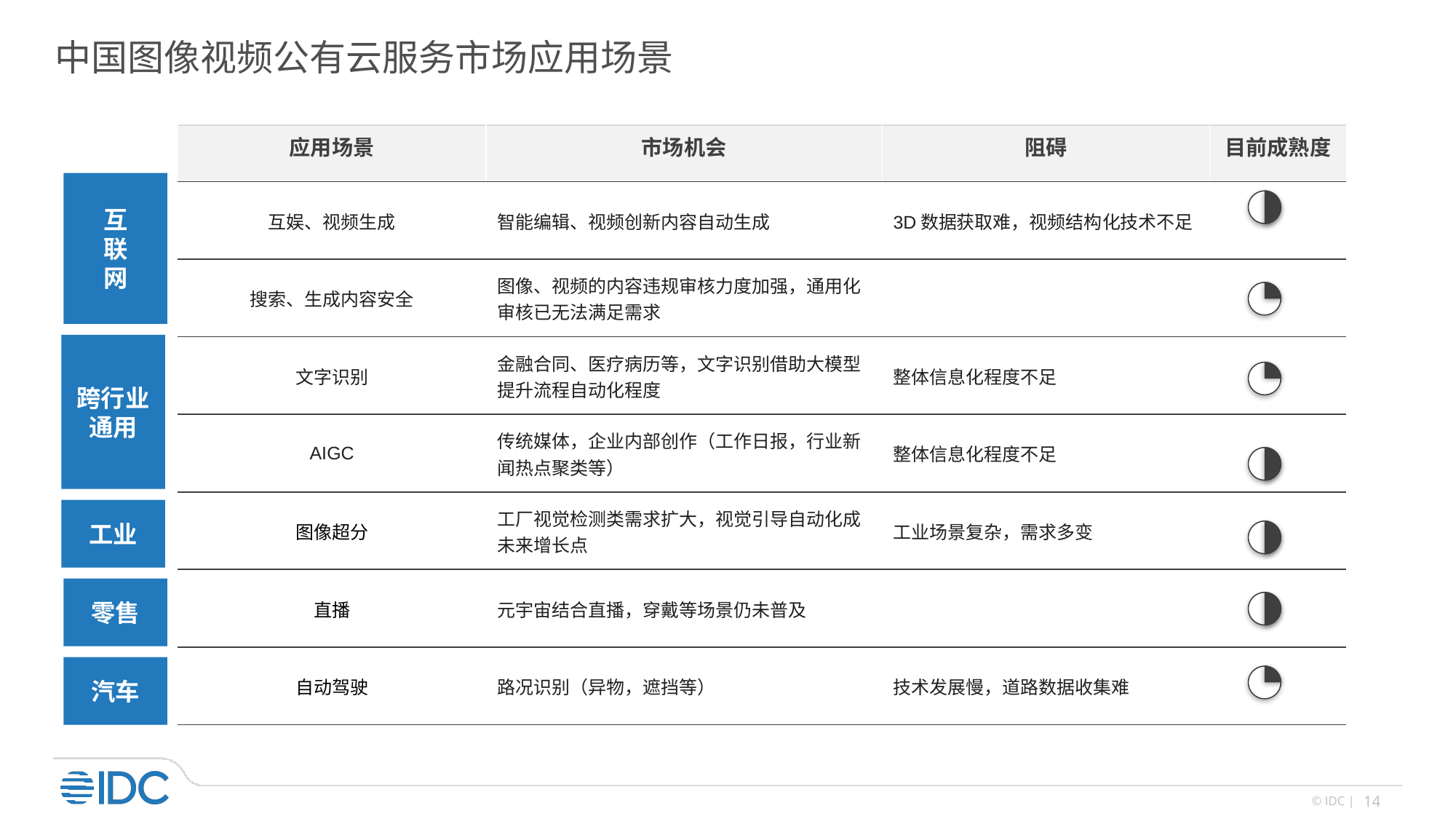

中国图像视频公有云服务市场应用场景
| 应用场景 | 市场机会 | 阻碍 | 目前成熟度 |
| --- | --- | --- | --- |
| 互娱、视频生成 | 智能编辑、视频创新内容自动生成 | 3D数据获取难，视频结构化技术不足 |  |
| 搜索、生成内容安全 | 图像、视频的内容违规审核力度加强，通用化审核已无法满足需求 |  |  |
| 文字识别 | 金融合同、医疗病历等，文字识别借助大模型提升流程自动化程度 | 整体信息化程度不足 |  |
| AIGC | 传统媒体，企业内部创作（工作日报，行业新闻热点聚类等） | 整体信息化程度不足 |  |
| 图像超分 | 工厂视觉检测类需求扩大，视觉引导自动化成未来增长点 | 工业场景复杂，需求多变 |  |
| 直播 | 元宇宙结合直播，穿戴等场景仍未普及 |  |  |
| 自动驾驶 | 路况识别（异物，遮挡等） | 技术发展慢，道路数据收集难 |  |
互
联
网

跨行业通用

工业

零售

汽车